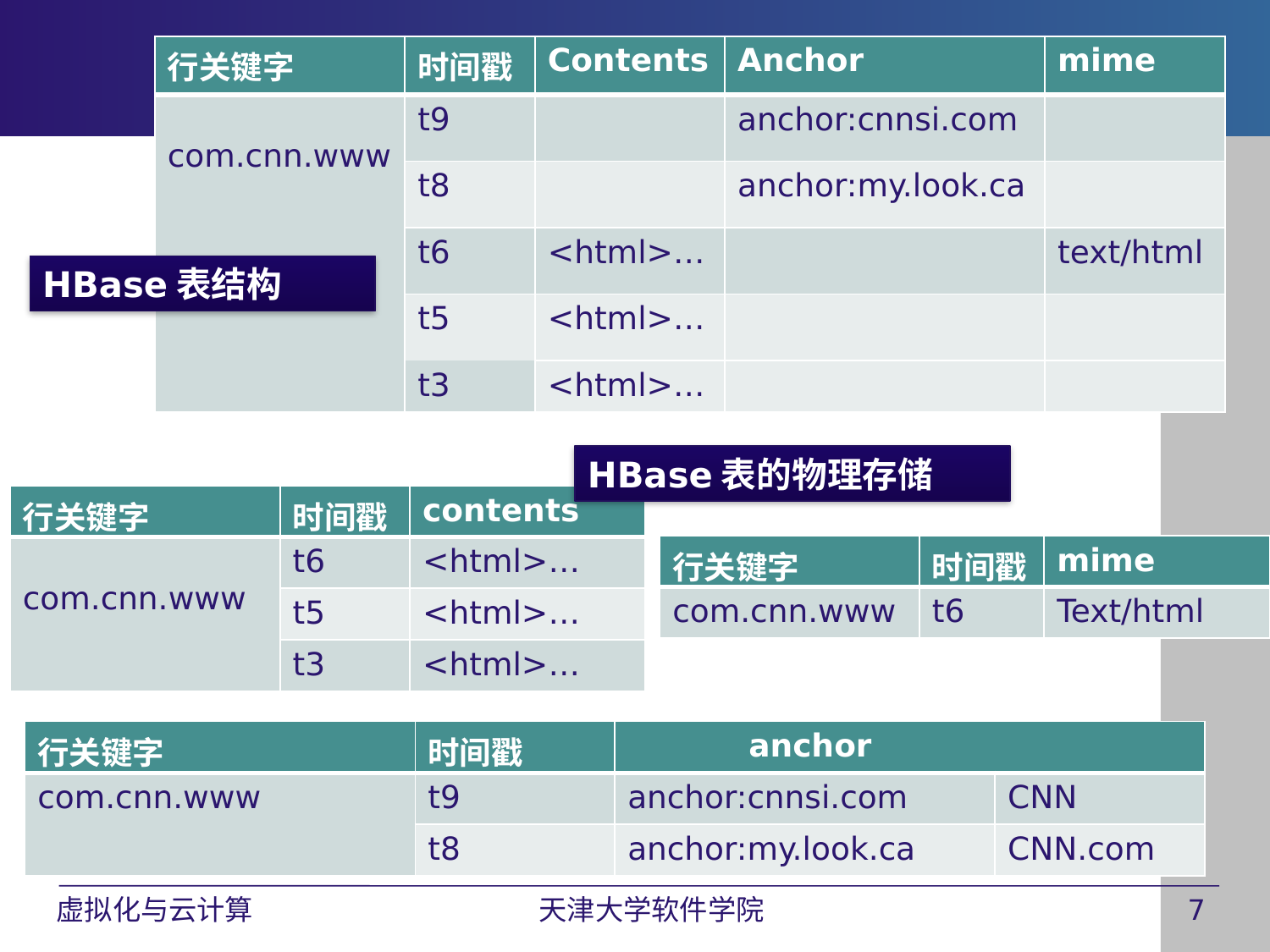

| 行关键字 | 时间戳 | Contents | Anchor | mime |
| --- | --- | --- | --- | --- |
| com.cnn.www | t9 |  | anchor:cnnsi.com |  |
|  | t8 |  | anchor:my.look.ca |  |
|  | t6 | <html>… |  | text/html |
|  | t5 | <html>… |  |  |
|  | t3 |  |  |  |
|  |  | <html>… |  |  |
HBase表结构
HBase表的物理存储
| 行关键字 | 时间戳 | contents |
| --- | --- | --- |
| com.cnn.www | t6 | <html>… |
|  | t5 | <html>… |
|  | t3 | <html>… |
| 行关键字 | 时间戳 | mime |
| --- | --- | --- |
| com.cnn.www | t6 | Text/html |
| 行关键字 | 时间戳 | anchor |  |
| --- | --- | --- | --- |
| com.cnn.www | t9 | anchor:cnnsi.com | CNN |
|  | t8 | anchor:my.look.ca | CNN.com |